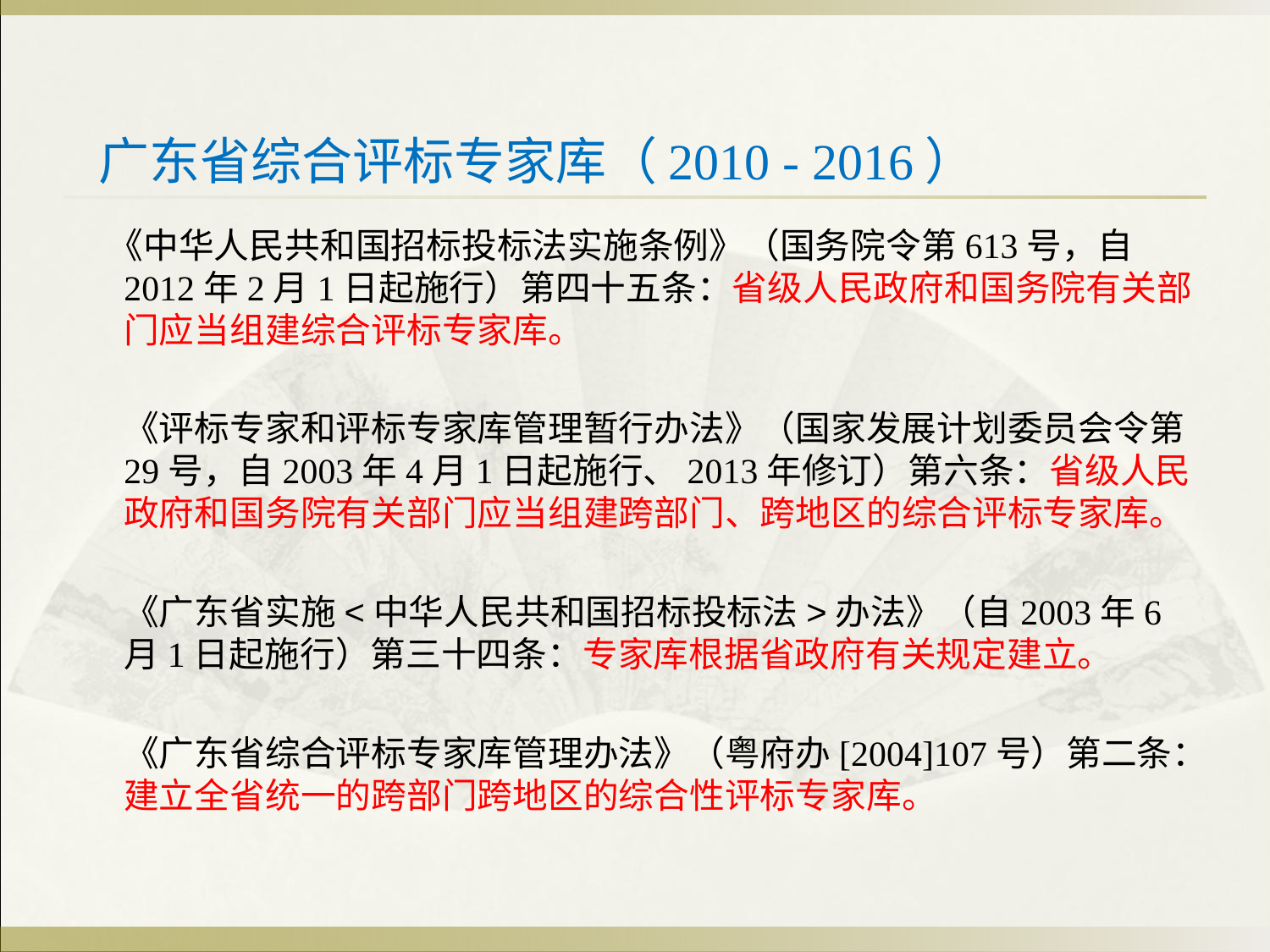

# 广东省综合评标专家库（2010 - 2016）
   《中华人民共和国招标投标法实施条例》（国务院令第613号，自2012年2月1日起施行）第四十五条：省级人民政府和国务院有关部门应当组建综合评标专家库。

     《评标专家和评标专家库管理暂行办法》（国家发展计划委员会令第29号，自2003年4月1日起施行、2013年修订）第六条：省级人民政府和国务院有关部门应当组建跨部门、跨地区的综合评标专家库。

     《广东省实施<中华人民共和国招标投标法>办法》（自2003年6月1日起施行）第三十四条：专家库根据省政府有关规定建立。

     《广东省综合评标专家库管理办法》（粤府办[2004]107号）第二条：建立全省统一的跨部门跨地区的综合性评标专家库。